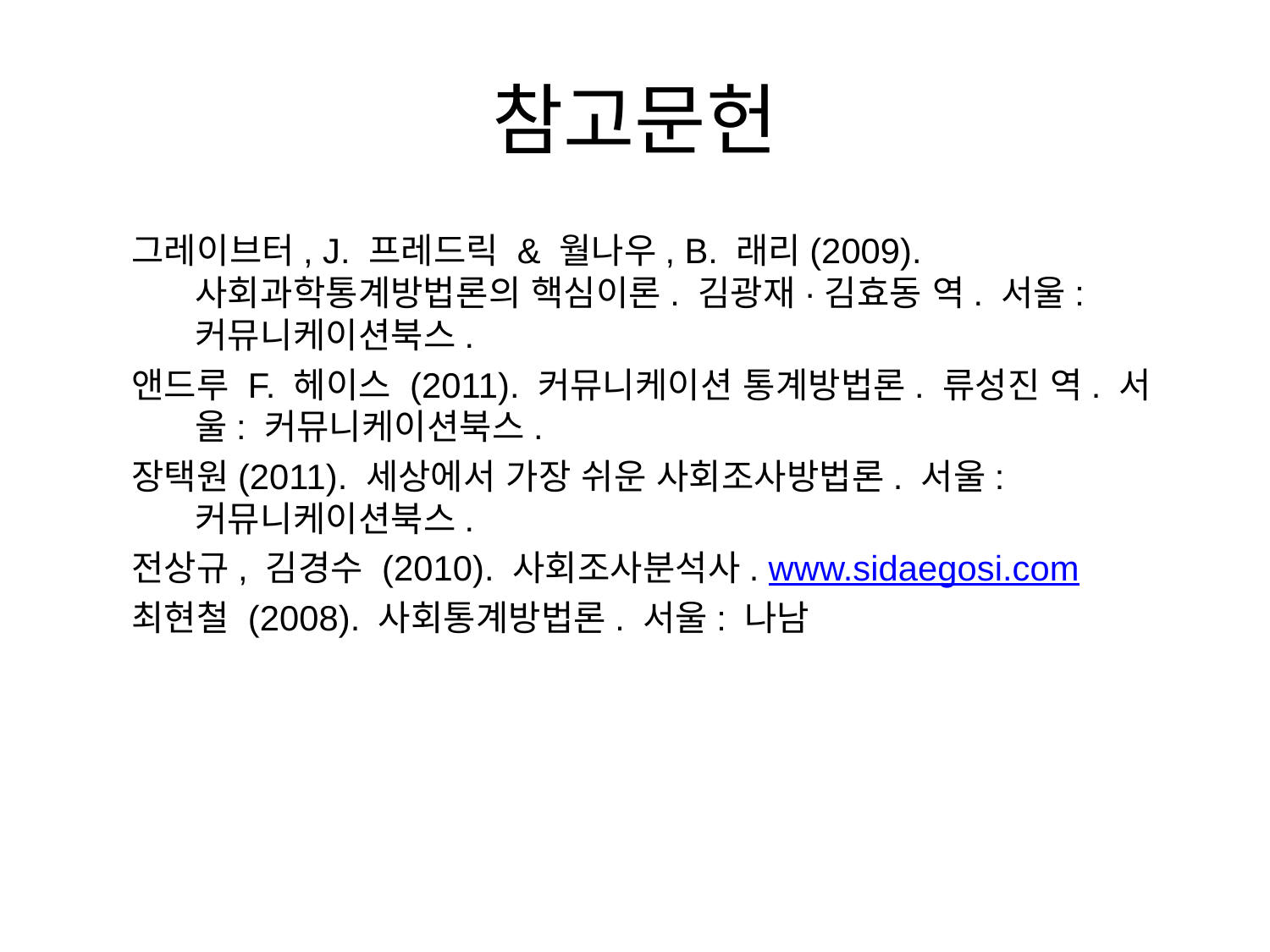

# 참고문헌
그레이브터, J. 프레드릭 & 월나우, B. 래리(2009). 사회과학통계방법론의 핵심이론. 김광재·김효동 역. 서울: 커뮤니케이션북스.
앤드루 F. 헤이스 (2011). 커뮤니케이션 통계방법론. 류성진 역. 서울: 커뮤니케이션북스.
장택원(2011). 세상에서 가장 쉬운 사회조사방법론. 서울: 커뮤니케이션북스.
전상규, 김경수 (2010). 사회조사분석사. www.sidaegosi.com
최현철 (2008). 사회통계방법론. 서울: 나남